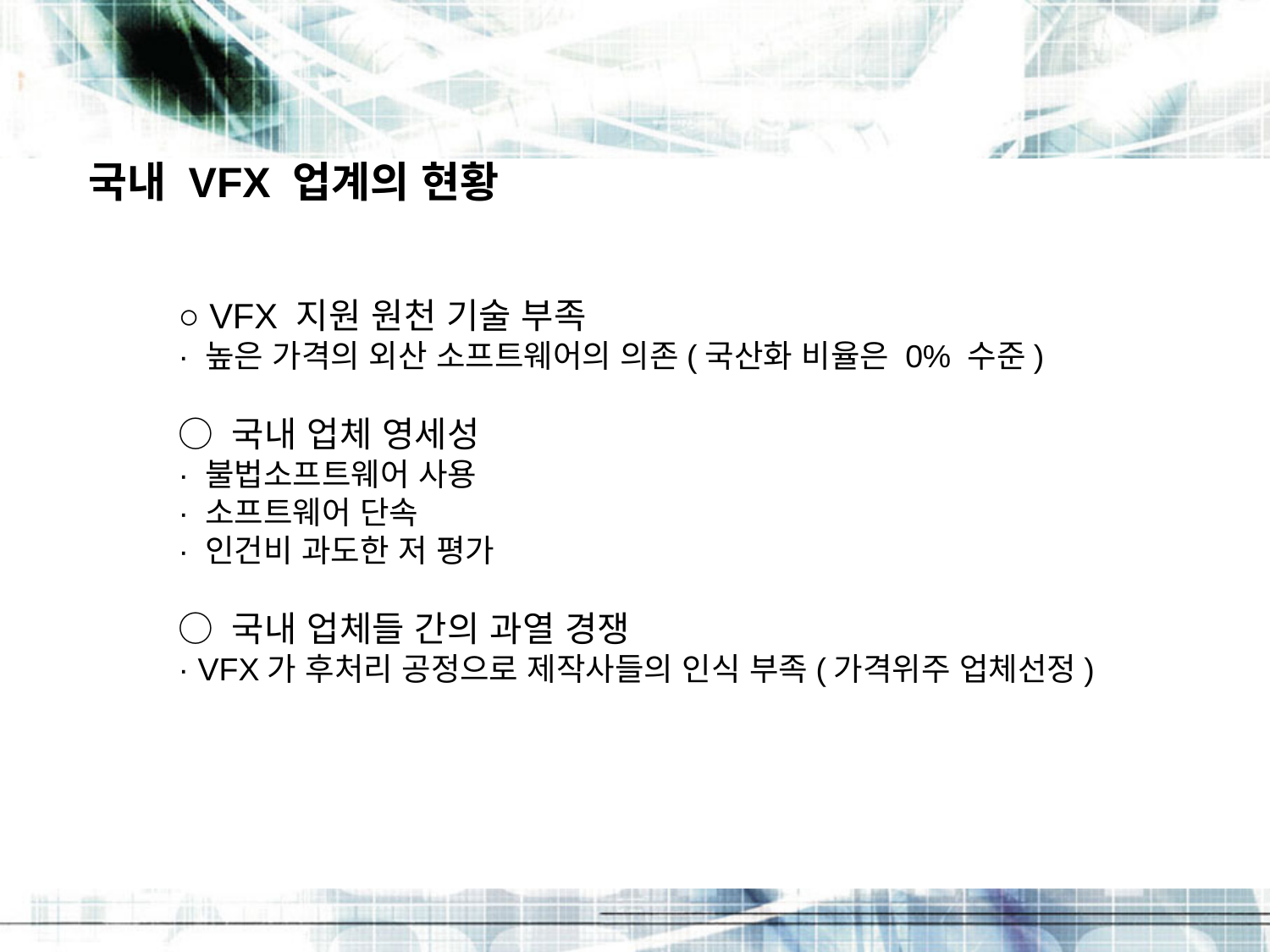

국내 VFX 업계의 현황
○ VFX 지원 원천 기술 부족
· 높은 가격의 외산 소프트웨어의 의존(국산화 비율은 0% 수준)

○ 국내 업체 영세성
· 불법소프트웨어 사용
· 소프트웨어 단속
· 인건비 과도한 저 평가

○ 국내 업체들 간의 과열 경쟁
· VFX가 후처리 공정으로 제작사들의 인식 부족(가격위주 업체선정)